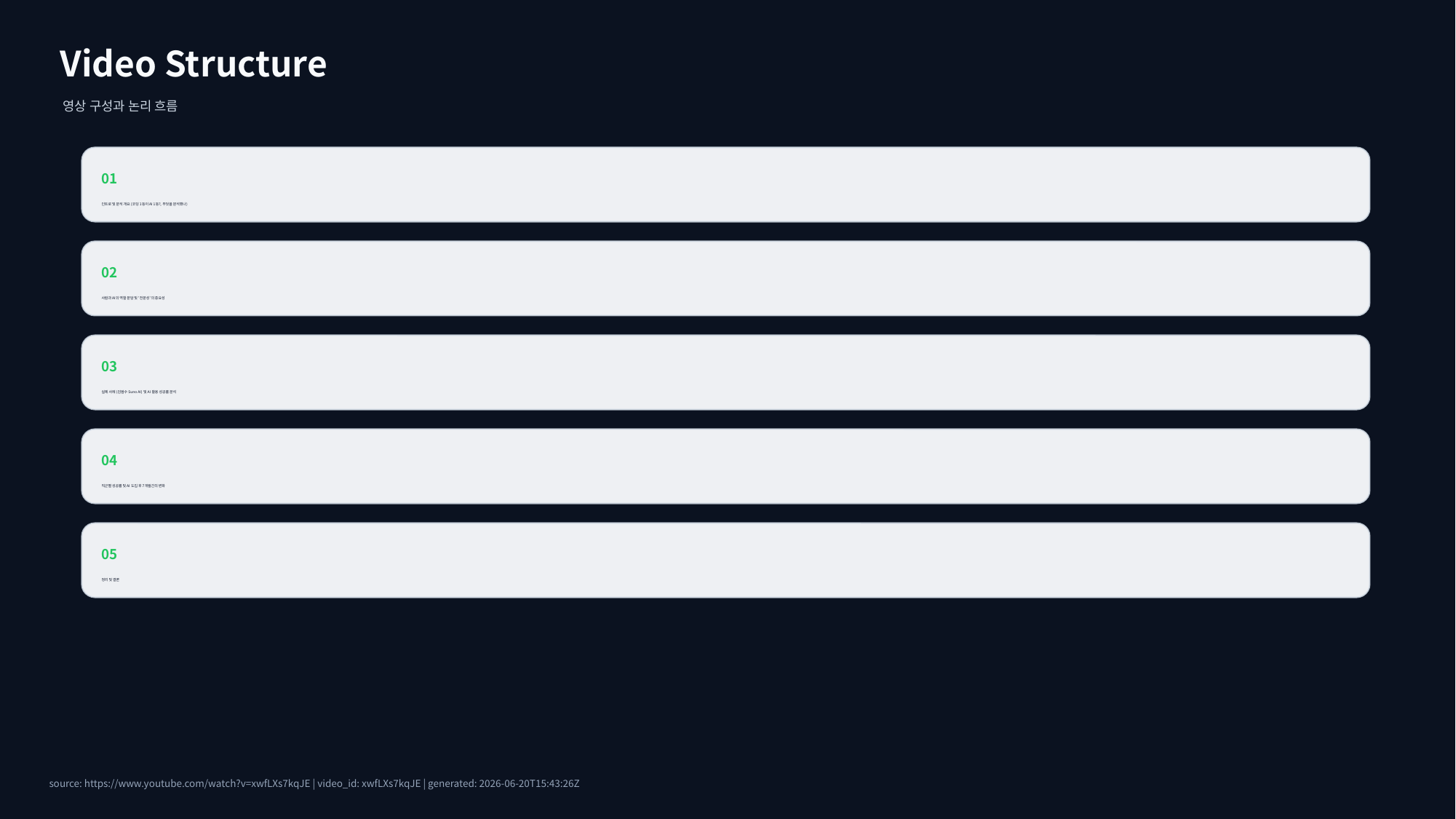

Video Structure
영상 구성과 논리 흐름

01
인트로 및 분석 개요 (코딩 1등이 AI 1등?, 무엇을 분석했나)

02
사람과 AI의 역할 분담 및 '전문성'의 중요성

03
실제 사례 (김범수 Suno AI) 및 AI 활용 성공률 분석

04
직군별 성공률 및 AI 도입 후 7개월간의 변화

05
정리 및 결론
source: https://www.youtube.com/watch?v=xwfLXs7kqJE | video_id: xwfLXs7kqJE | generated: 2026-06-20T15:43:26Z